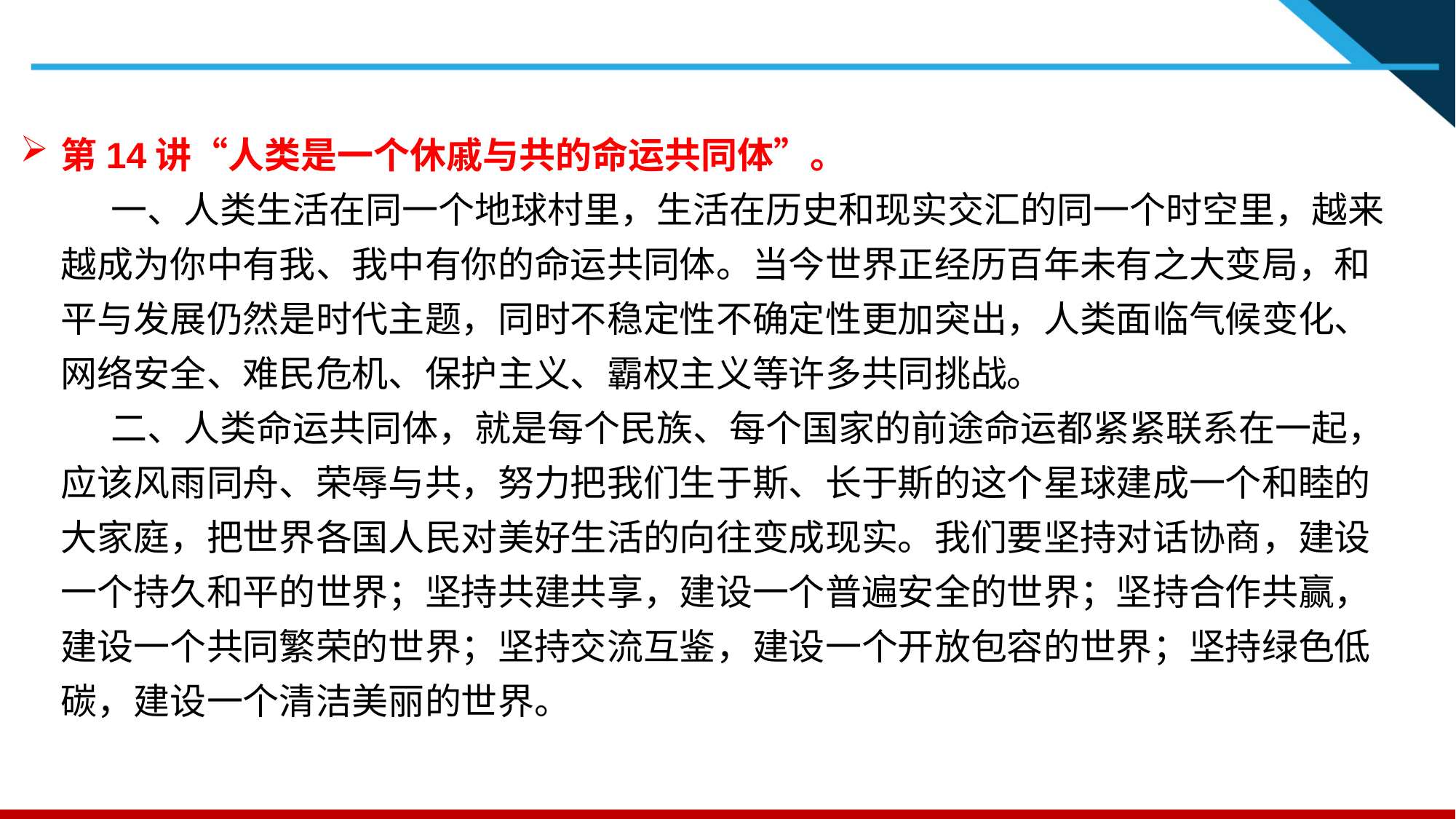

第14讲“人类是一个休戚与共的命运共同体”。
          一、人类生活在同一个地球村里，生活在历史和现实交汇的同一个时空里，越来越成为你中有我、我中有你的命运共同体。当今世界正经历百年未有之大变局，和平与发展仍然是时代主题，同时不稳定性不确定性更加突出，人类面临气候变化、网络安全、难民危机、保护主义、霸权主义等许多共同挑战。
          二、人类命运共同体，就是每个民族、每个国家的前途命运都紧紧联系在一起，应该风雨同舟、荣辱与共，努力把我们生于斯、长于斯的这个星球建成一个和睦的大家庭，把世界各国人民对美好生活的向往变成现实。我们要坚持对话协商，建设一个持久和平的世界；坚持共建共享，建设一个普遍安全的世界；坚持合作共赢，建设一个共同繁荣的世界；坚持交流互鉴，建设一个开放包容的世界；坚持绿色低碳，建设一个清洁美丽的世界。